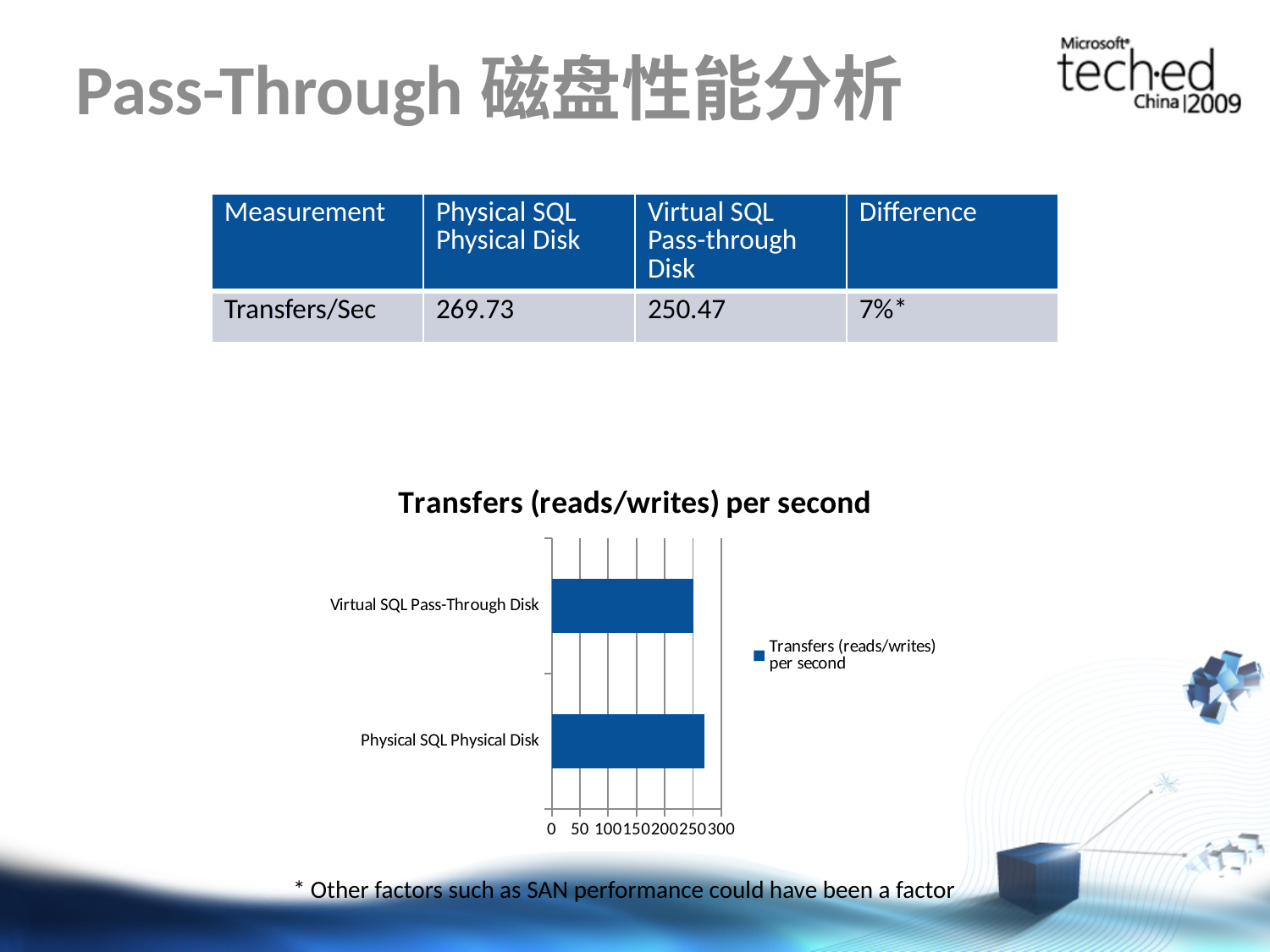

# Pass-Through磁盘性能分析
| Measurement | Physical SQL Physical Disk | Virtual SQL Pass-through Disk | Difference |
| --- | --- | --- | --- |
| Transfers/Sec | 269.73 | 250.47 | 7%\* |

### Chart:

| Category | Transfers (reads/writes) per second |
|---|---|
| Physical SQL Physical Disk | 269.72999999999894 |
| Virtual SQL Pass-Through Disk | 250.47 |
* Other factors such as SAN performance could have been a factor